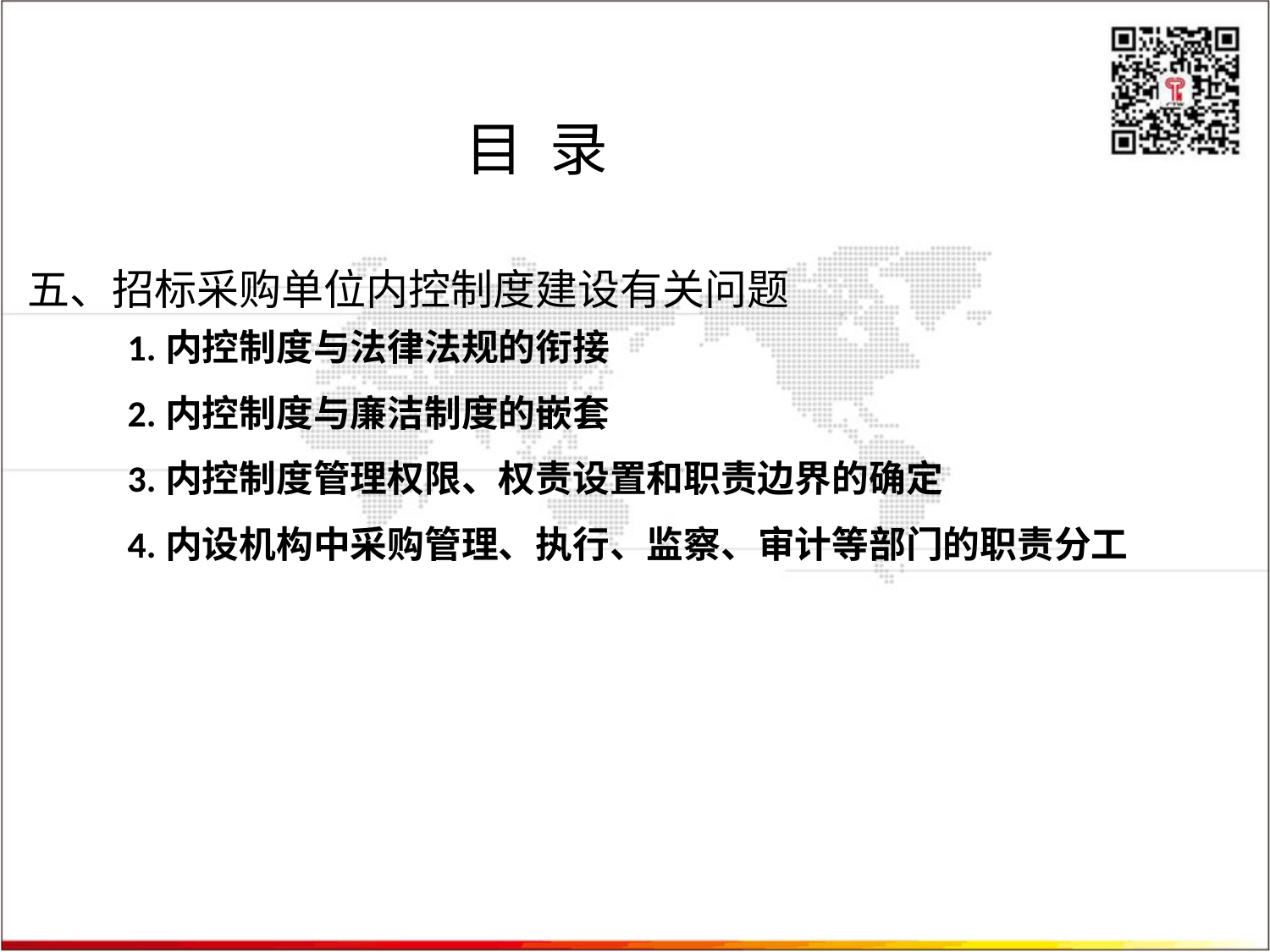

目  录
五、招标采购单位内控制度建设有关问题
1.内控制度与法律法规的衔接
2.内控制度与廉洁制度的嵌套
3.内控制度管理权限、权责设置和职责边界的确定
4.内设机构中采购管理、执行、监察、审计等部门的职责分工